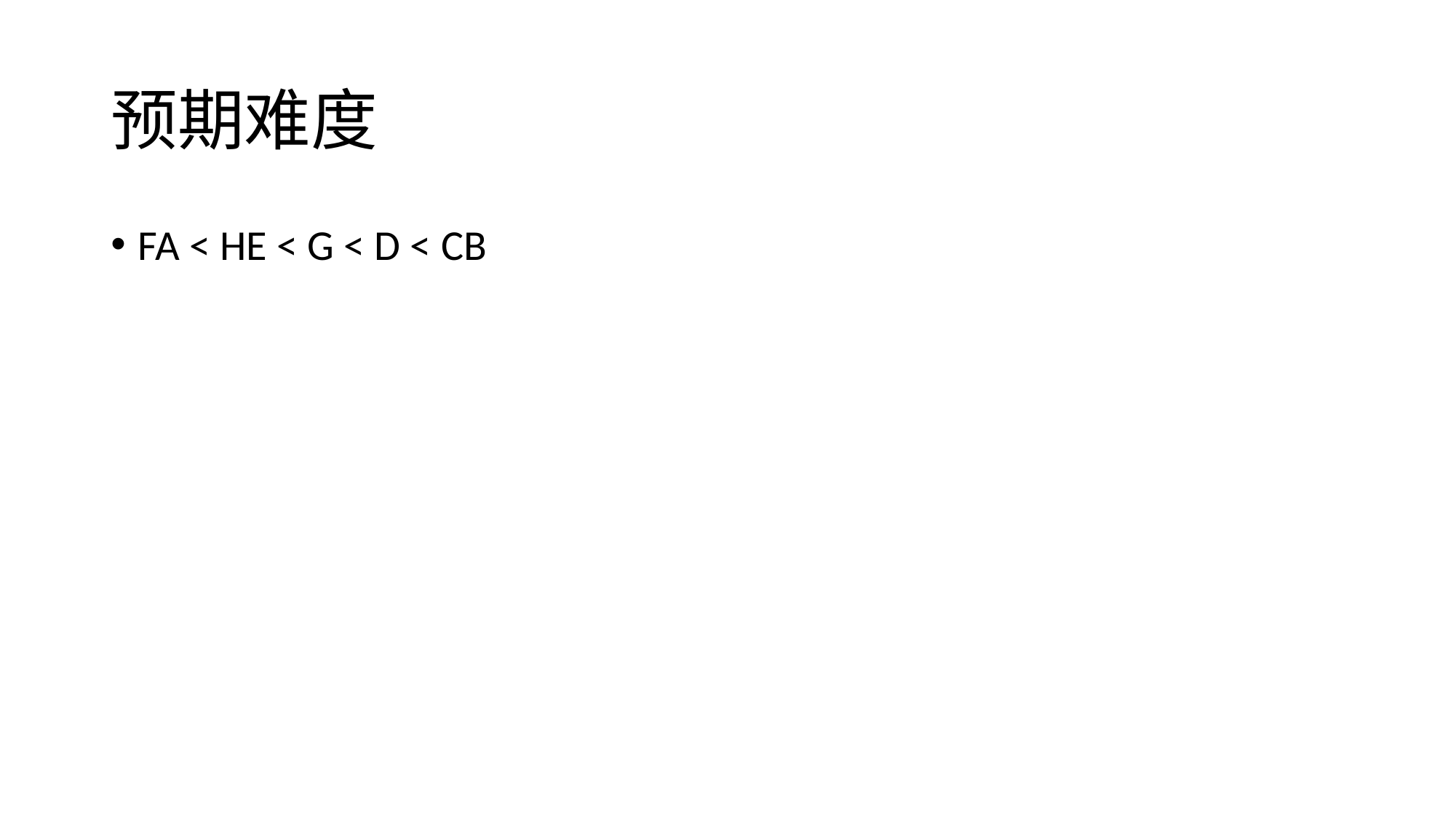

# 预期难度
FA < HE < G < D < CB